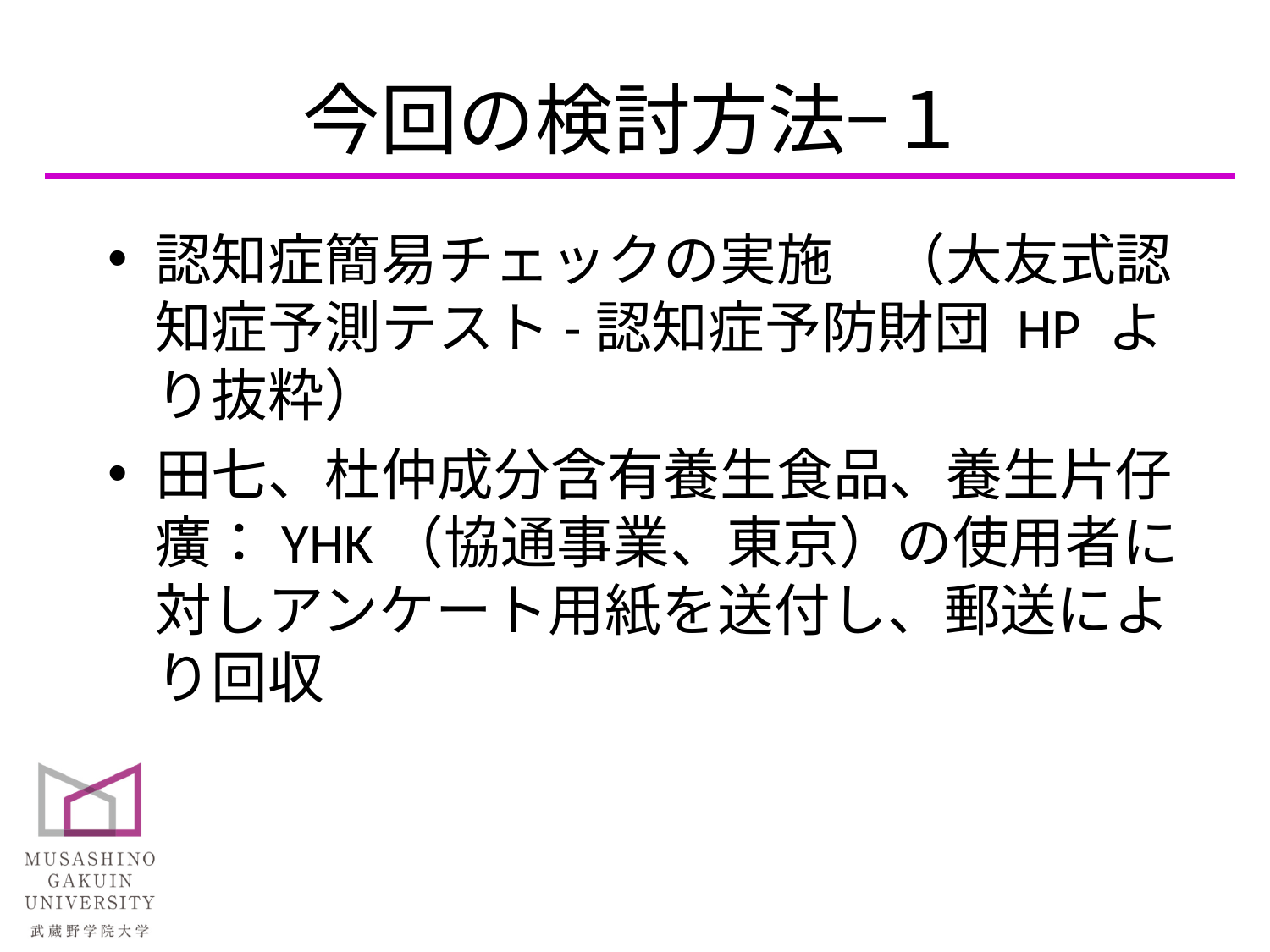

# 今回の検討方法−１
認知症簡易チェックの実施　（大友式認知症予測テスト-認知症予防財団 HP より抜粋）
田七、杜仲成分含有養生食品、養生片仔癀：YHK（協通事業、東京）の使用者に対しアンケート用紙を送付し、郵送により回収